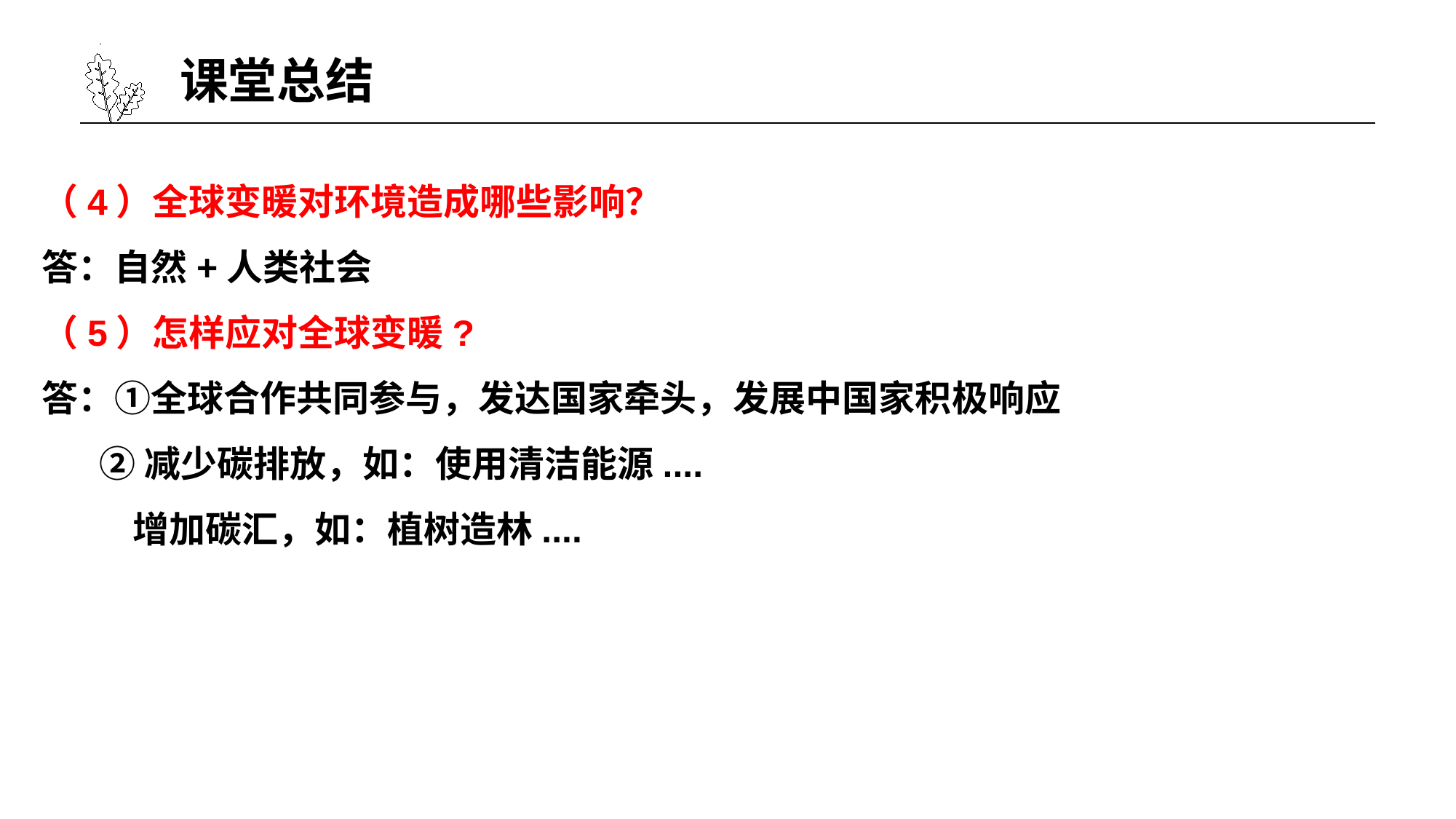

# 课堂总结
（4）全球变暖对环境造成哪些影响？
答：自然+人类社会
（5）怎样应对全球变暖?
答：①全球合作共同参与，发达国家牵头，发展中国家积极响应
       ②减少碳排放，如：使用清洁能源....
          增加碳汇，如：植树造林....